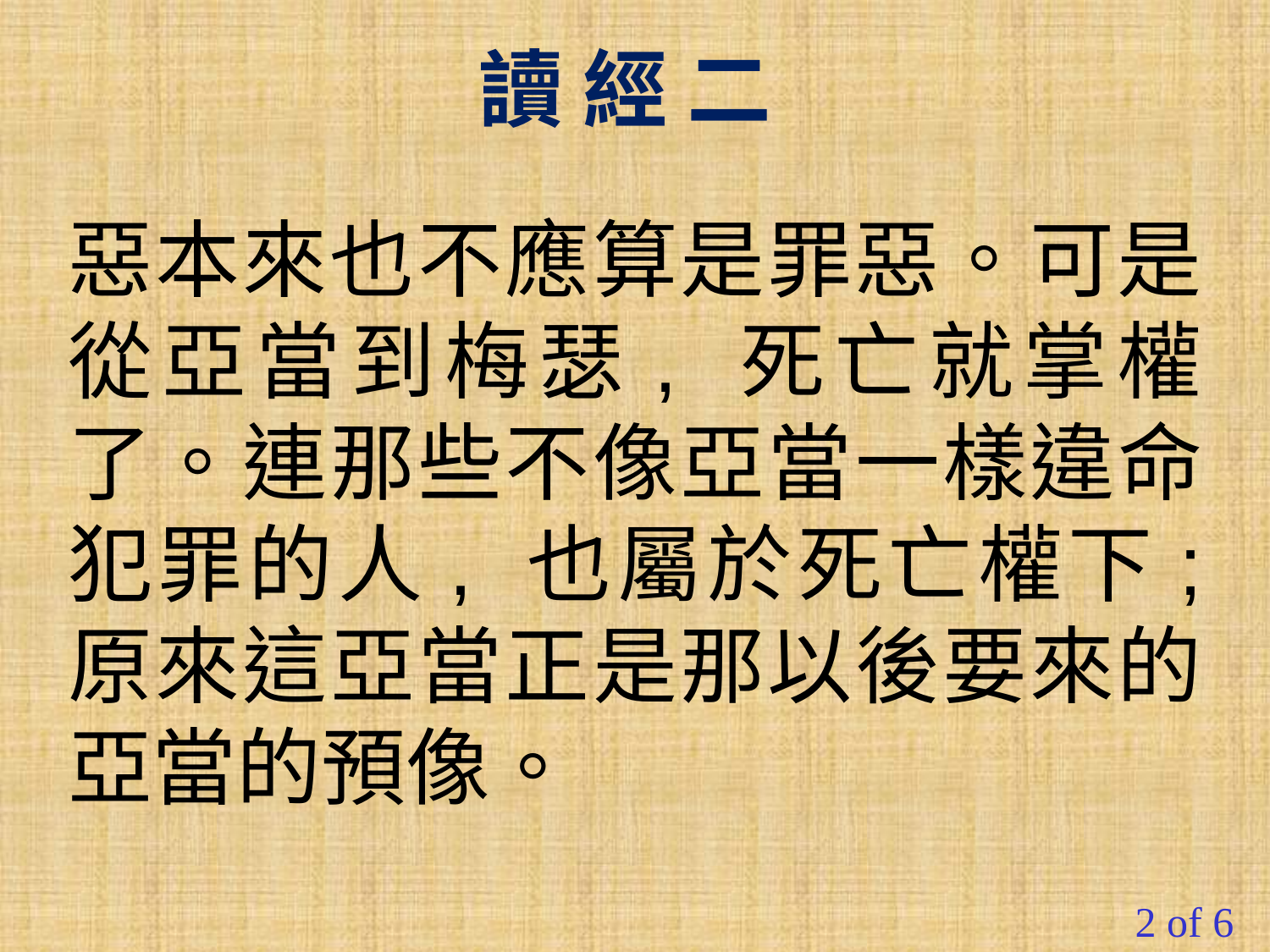

讀 經 二

惡本來也不應算是罪惡。可是從亞當到梅瑟, 死亡就掌權了。連那些不像亞當一樣違命犯罪的人, 也屬於死亡權下; 原來這亞當正是那以後要來的亞當的預像。
2 of 6